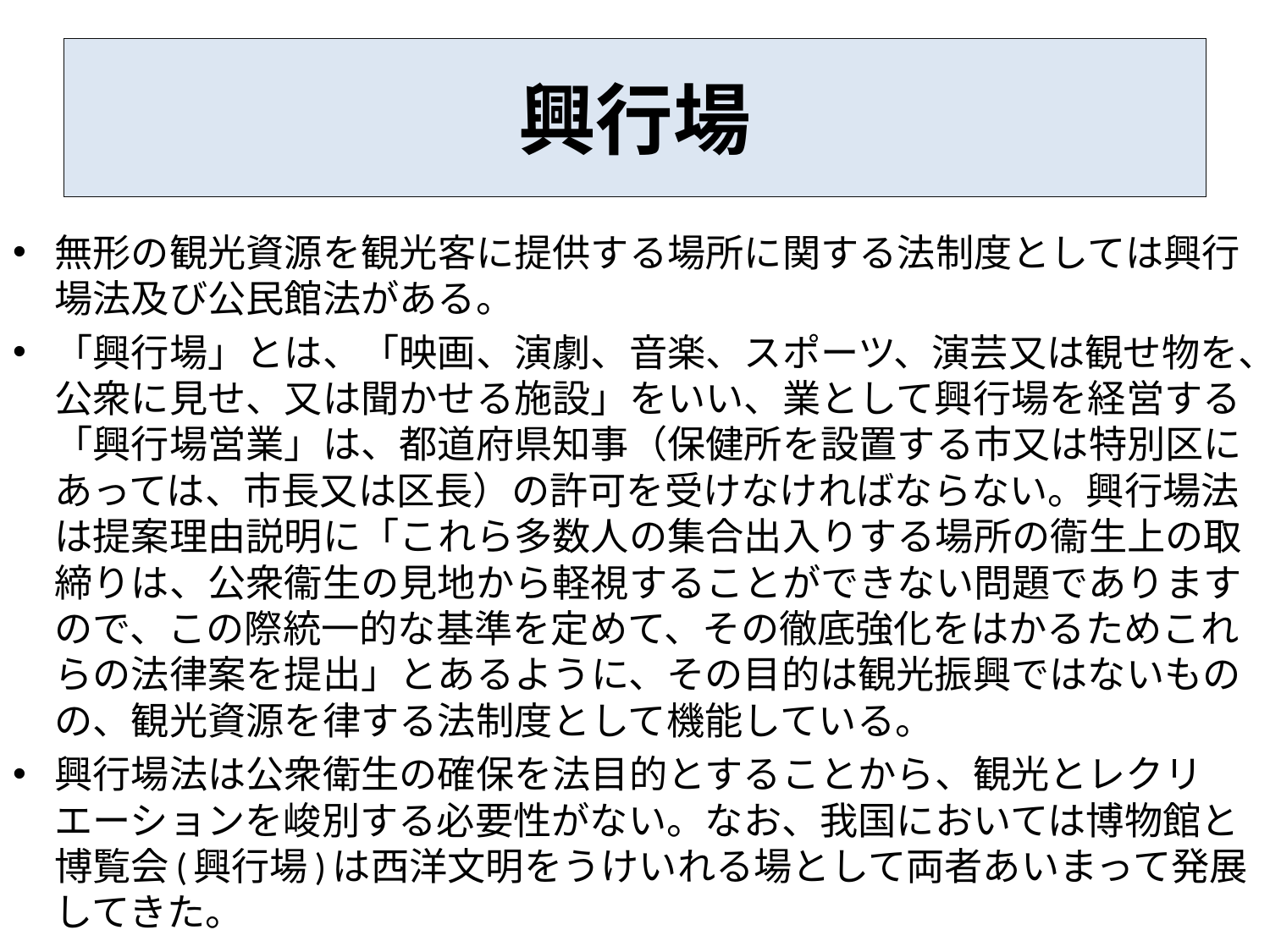

# 興行場
無形の観光資源を観光客に提供する場所に関する法制度としては興行場法及び公民館法がある。
「興行場」とは、「映画、演劇、音楽、スポーツ、演芸又は観せ物を、公衆に見せ、又は聞かせる施設」をいい、業として興行場を経営する「興行場営業」は、都道府県知事（保健所を設置する市又は特別区にあっては、市長又は区長）の許可を受けなければならない。興行場法は提案理由説明に「これら多数人の集合出入りする場所の衞生上の取締りは、公衆衞生の見地から軽視することができない問題でありますので、この際統一的な基準を定めて、その徹底強化をはかるためこれらの法律案を提出」とあるように、その目的は観光振興ではないものの、観光資源を律する法制度として機能している。
興行場法は公衆衛生の確保を法目的とすることから、観光とレクリエーションを峻別する必要性がない。なお、我国においては博物館と博覧会(興行場)は西洋文明をうけいれる場として両者あいまって発展してきた。